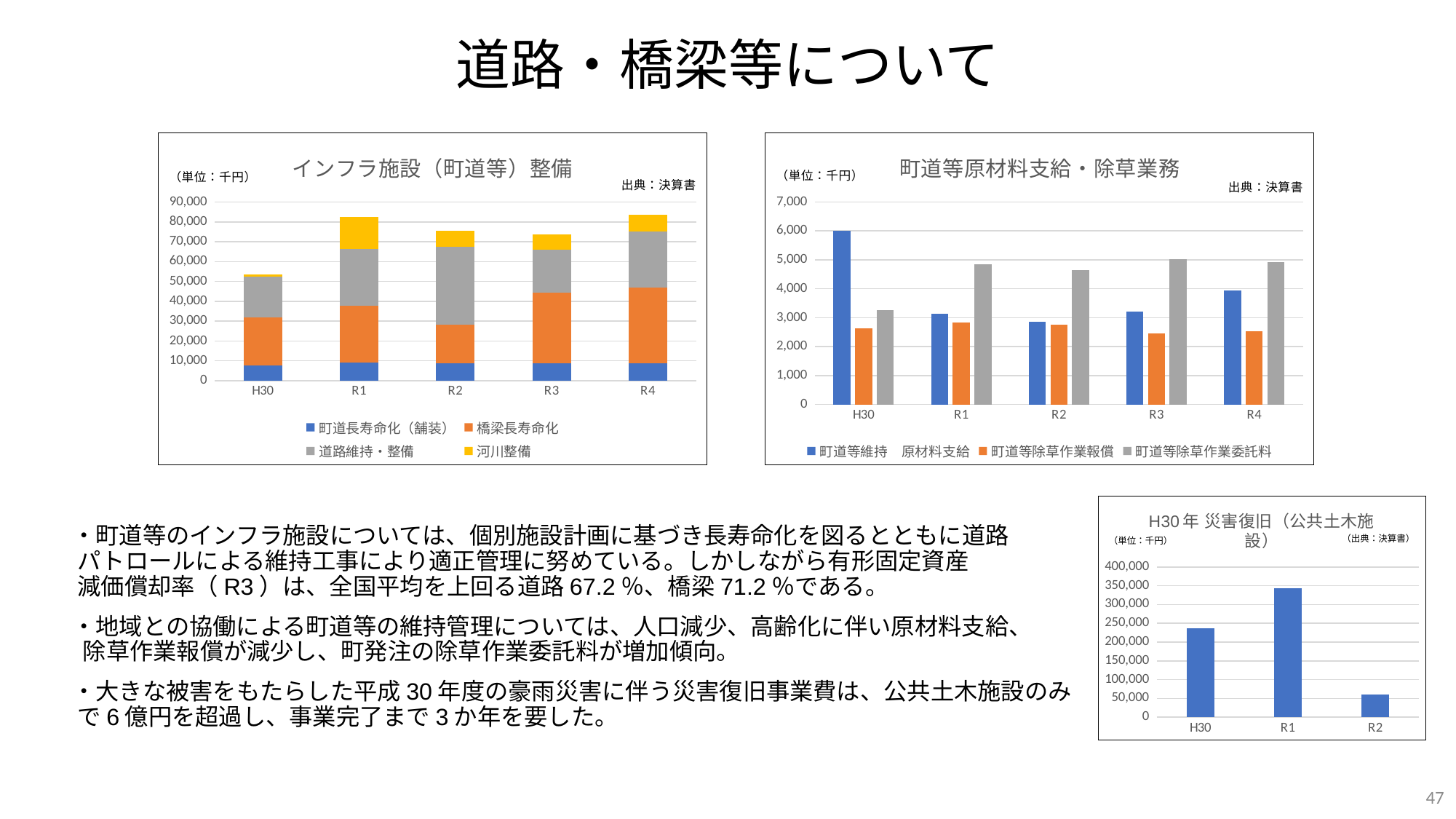

# 道路・橋梁等について

### Chart: インフラ施設（町道等）整備

| Category | 町道長寿命化（舗装） | 橋梁長寿命化 | 道路維持・整備 | 河川整備 |
|---|---|---|---|---|
| H30 | 7516.0 | 24287.0 | 20674.0 | 1217.0 |
| R1 | 9012.0 | 28749.0 | 28749.0 | 15866.0 |
| R2 | 8885.0 | 19427.0 | 39113.0 | 8161.0 |
| R3 | 8863.0 | 35554.0 | 21655.0 | 7593.0 |
| R4 | 8799.0 | 38092.0 | 28158.0 | 8637.0 |

### Chart: 町道等原材料支給・除草業務

| Category | 町道等維持　原材料支給 | 町道等除草作業報償 | 町道等除草作業委託料 |
|---|---|---|---|
| H30 | 5997.0 | 2620.0 | 3266.0 |
| R1 | 3123.0 | 2821.0 | 4846.0 |
| R2 | 2847.0 | 2766.0 | 4649.0 |
| R3 | 3212.0 | 2450.0 | 5019.0 |
| R4 | 3953.0 | 2523.0 | 4931.0 |

### Chart: H30年 災害復旧（公共土木施設）

| Category | H30年 災害復旧（公共土木施設） |
|---|---|
| H30 | 235902.0 |
| R1 | 342850.0 |
| R2 | 60808.0 |
・町道等のインフラ施設については、個別施設計画に基づき長寿命化を図るとともに道路
 パトロールによる維持工事により適正管理に努めている。しかしながら有形固定資産
 減価償却率（R3）は、全国平均を上回る道路67.2％、橋梁71.2％である。
・地域との協働による町道等の維持管理については、人口減少、高齢化に伴い原材料支給、
  除草作業報償が減少し、町発注の除草作業委託料が増加傾向。
・大きな被害をもたらした平成30年度の豪雨災害に伴う災害復旧事業費は、公共土木施設のみ
 で6億円を超過し、事業完了まで3か年を要した。
47